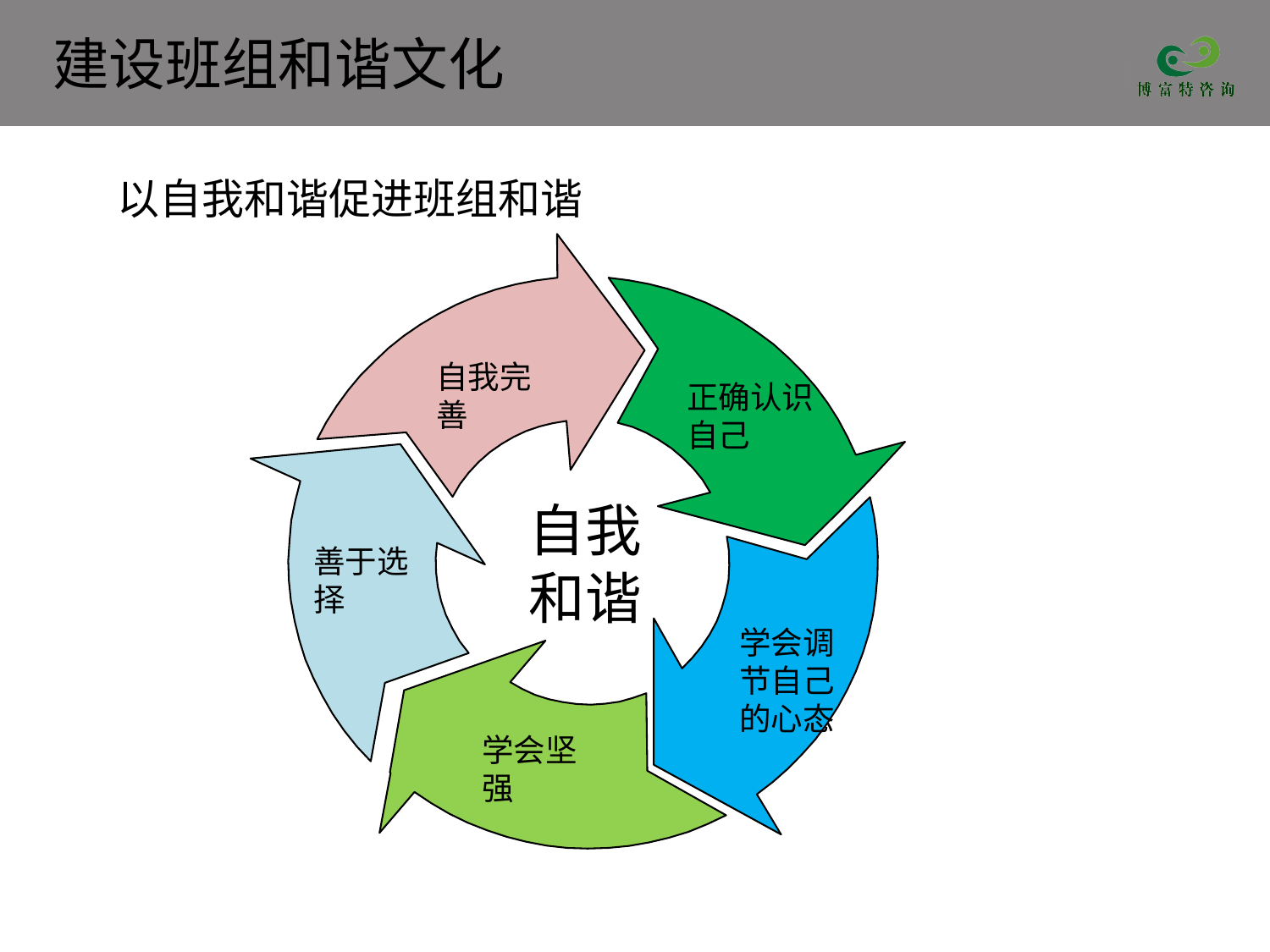

以自我和谐促进班组和谐

自我完善
正确认识自己
自我和谐
善于选择
学会调节自己的心态
学会坚强